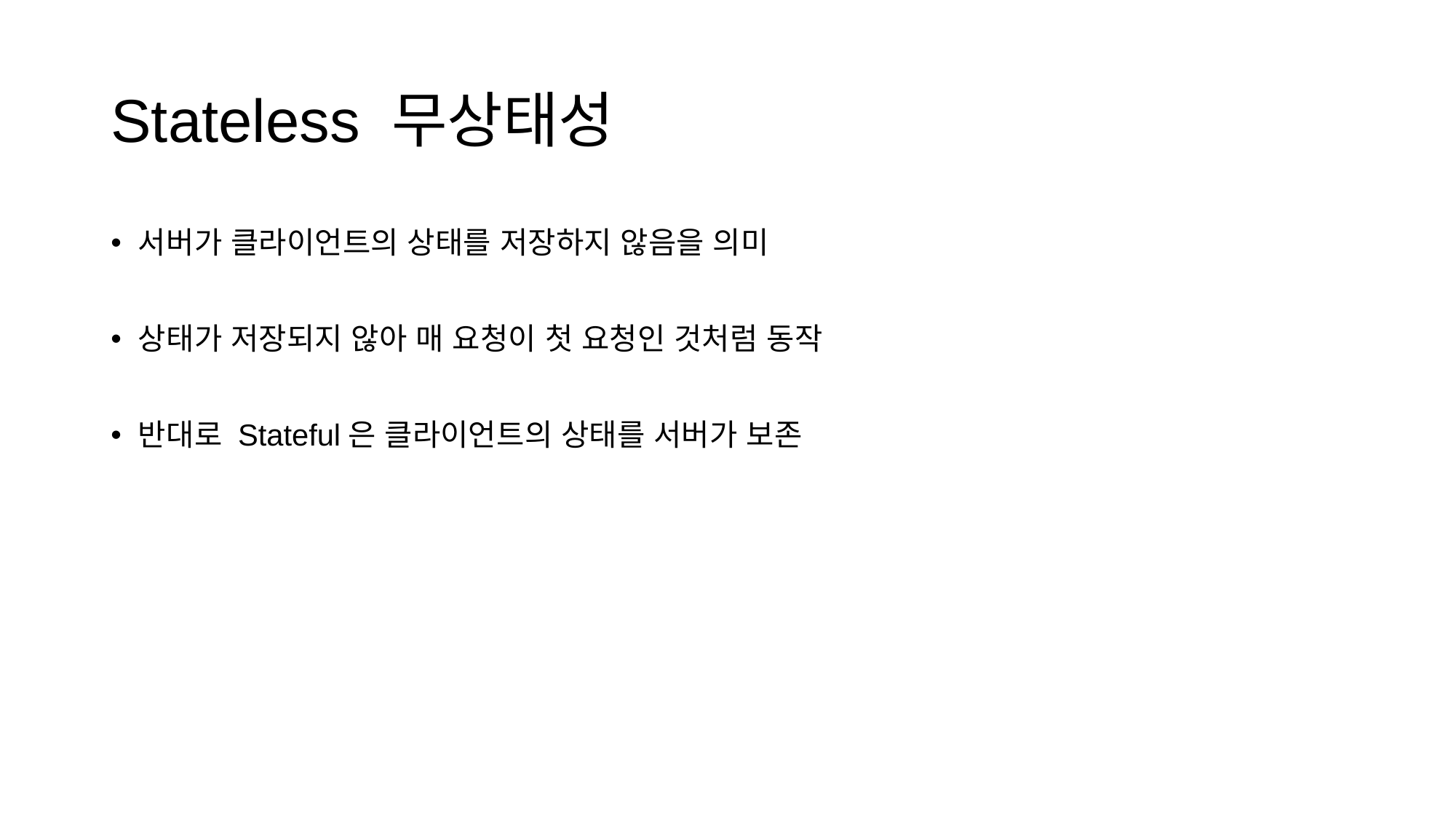

# Stateless 무상태성

서버가 클라이언트의 상태를 저장하지 않음을 의미

상태가 저장되지 않아 매 요청이 첫 요청인 것처럼 동작

반대로 Stateful은 클라이언트의 상태를 서버가 보존